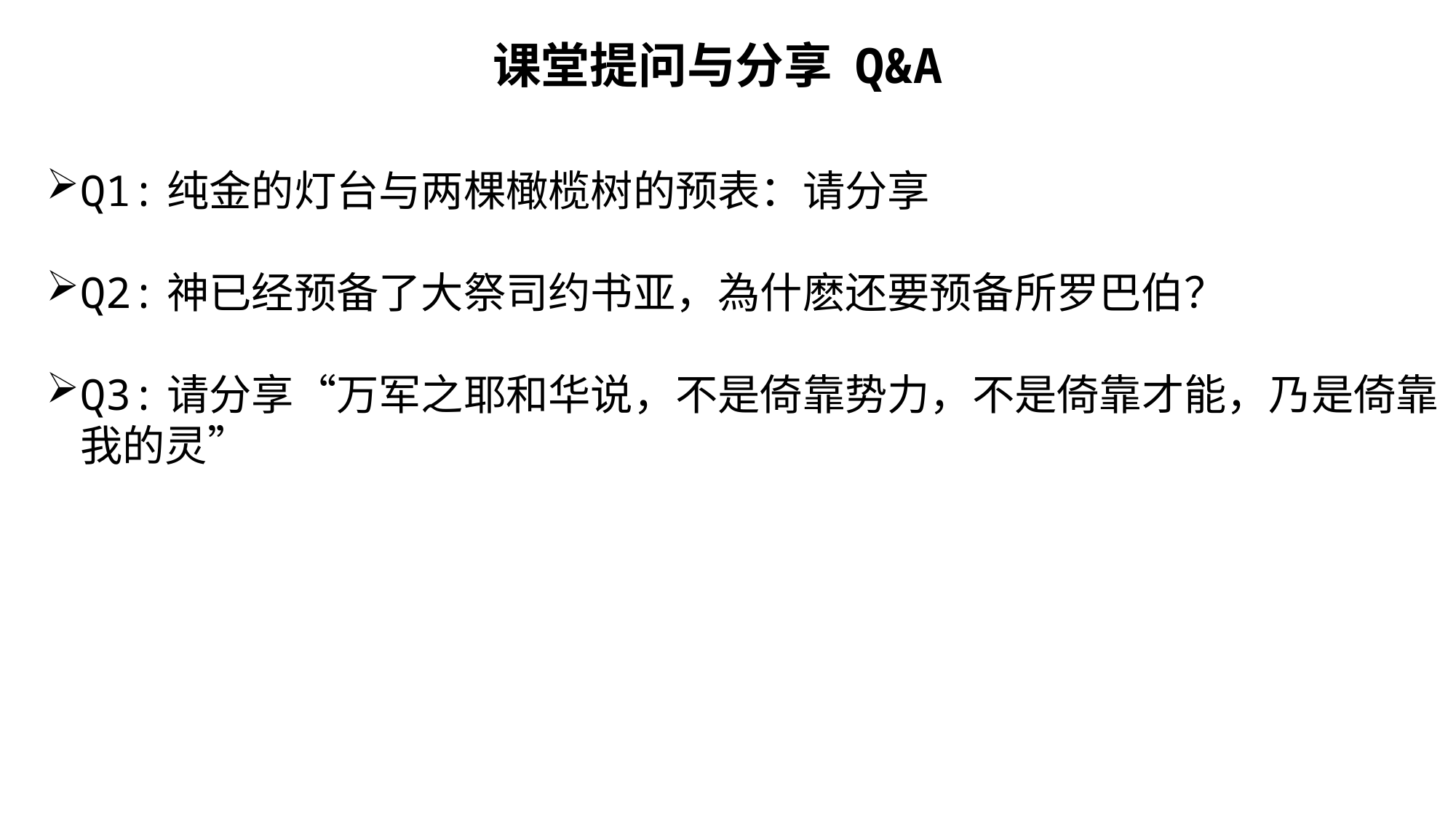

课堂提问与分享 Q&A

Q1:纯金的灯台与两棵橄榄树的预表：请分享

Q2:神已经预备了大祭司约书亚，為什麽还要预备所罗巴伯？

Q3:请分享“万军之耶和华说，不是倚靠势力，不是倚靠才能，乃是倚靠我的灵”